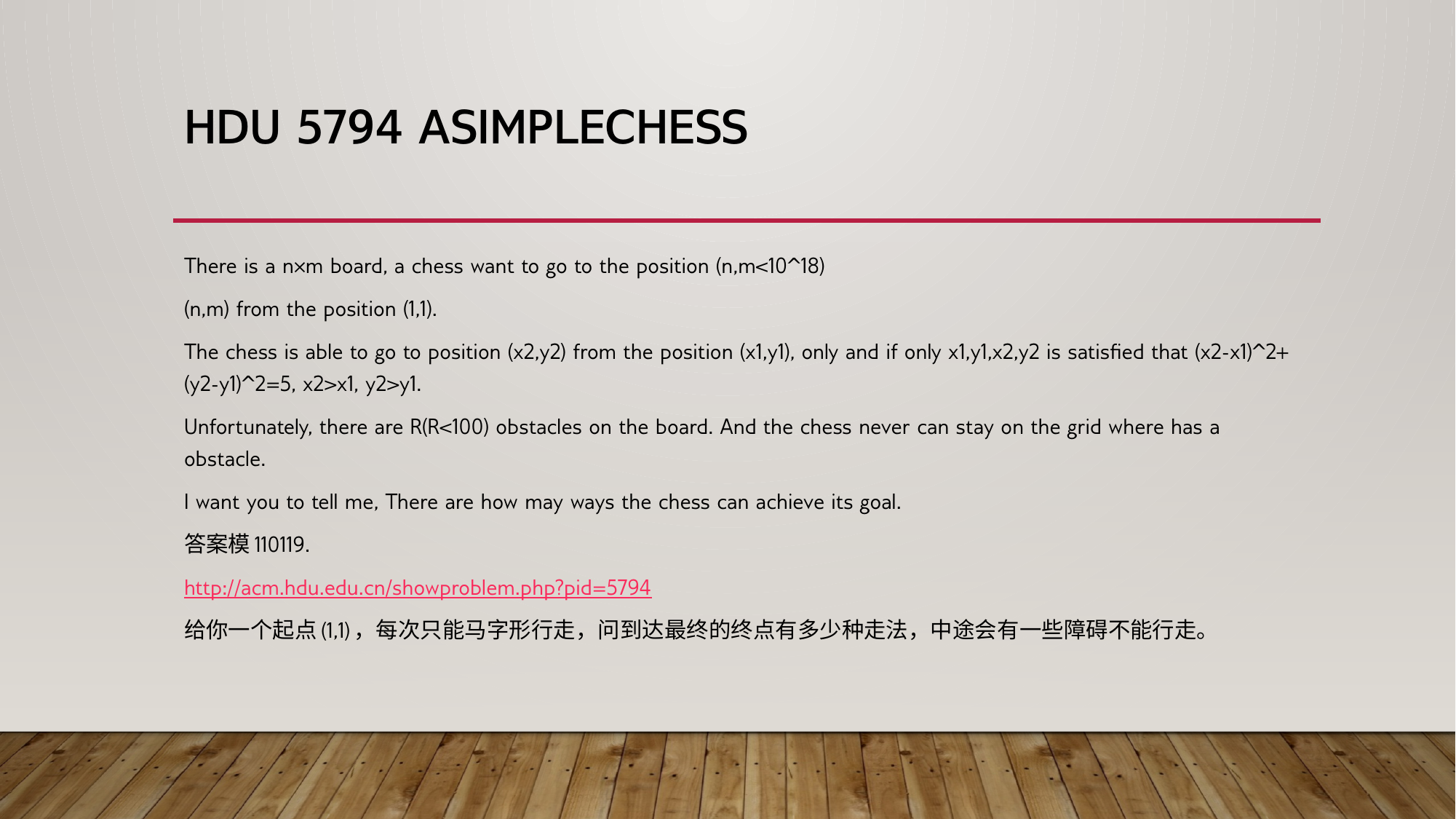

# HDU 5794 ASimpleChess
There is a n×m board, a chess want to go to the position (n,m<10^18)
(n,m) from the position (1,1).
The chess is able to go to position (x2,y2) from the position (x1,y1), only and if only x1,y1,x2,y2 is satisfied that (x2−x1)^2+(y2−y1)^2=5, x2>x1, y2>y1.
Unfortunately, there are R(R<100) obstacles on the board. And the chess never can stay on the grid where has a obstacle.
I want you to tell me, There are how may ways the chess can achieve its goal.
答案模110119.
http://acm.hdu.edu.cn/showproblem.php?pid=5794
给你一个起点(1,1)，每次只能马字形行走，问到达最终的终点有多少种走法，中途会有一些障碍不能行走。